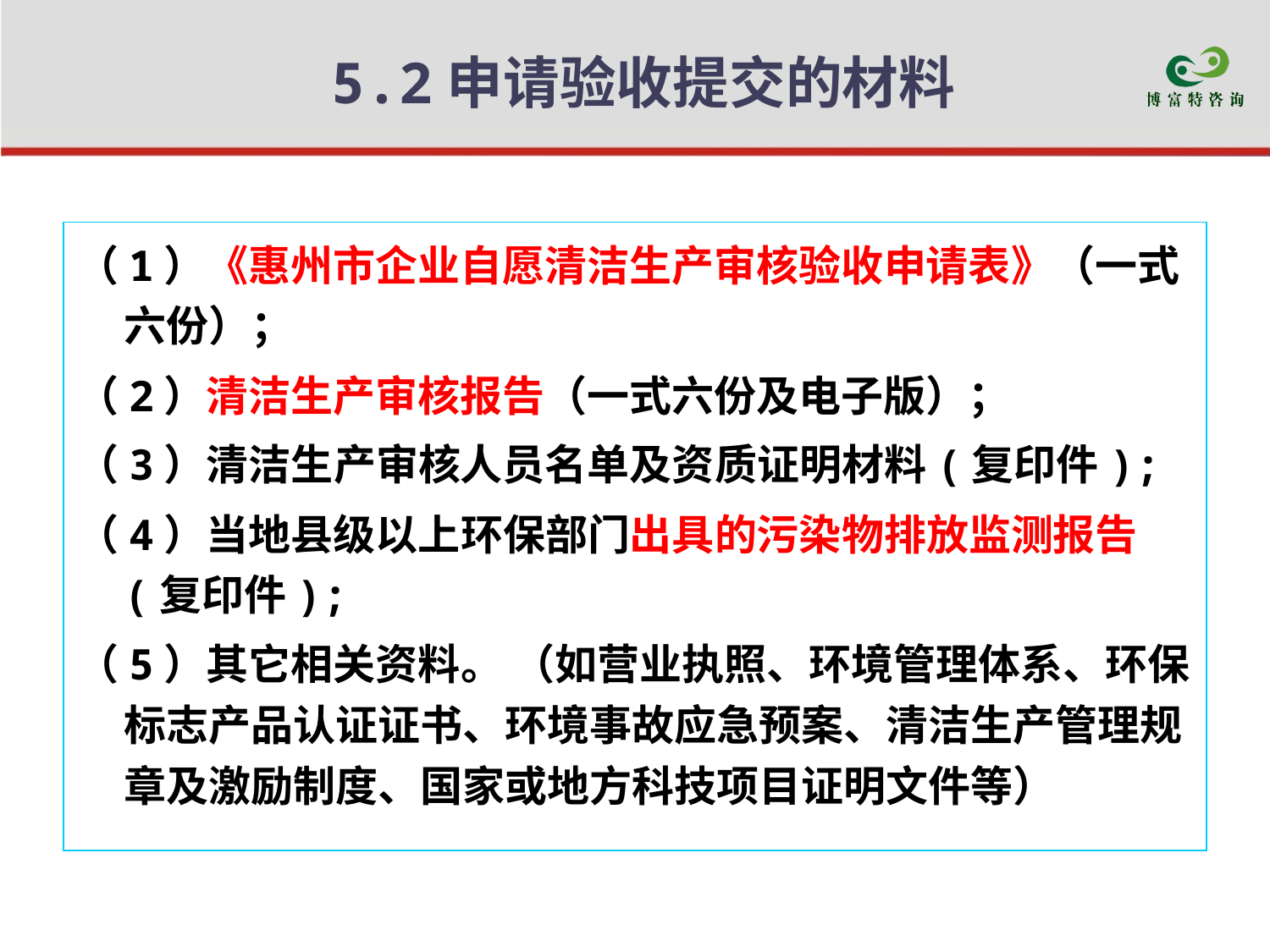

# 5.2申请验收提交的材料
（1）《惠州市企业自愿清洁生产审核验收申请表》（一式六份）；
（2）清洁生产审核报告（一式六份及电子版）；
（3）清洁生产审核人员名单及资质证明材料(复印件);
（4）当地县级以上环保部门出具的污染物排放监测报告(复印件);
（5）其它相关资料。 （如营业执照、环境管理体系、环保标志产品认证证书、环境事故应急预案、清洁生产管理规章及激励制度、国家或地方科技项目证明文件等）